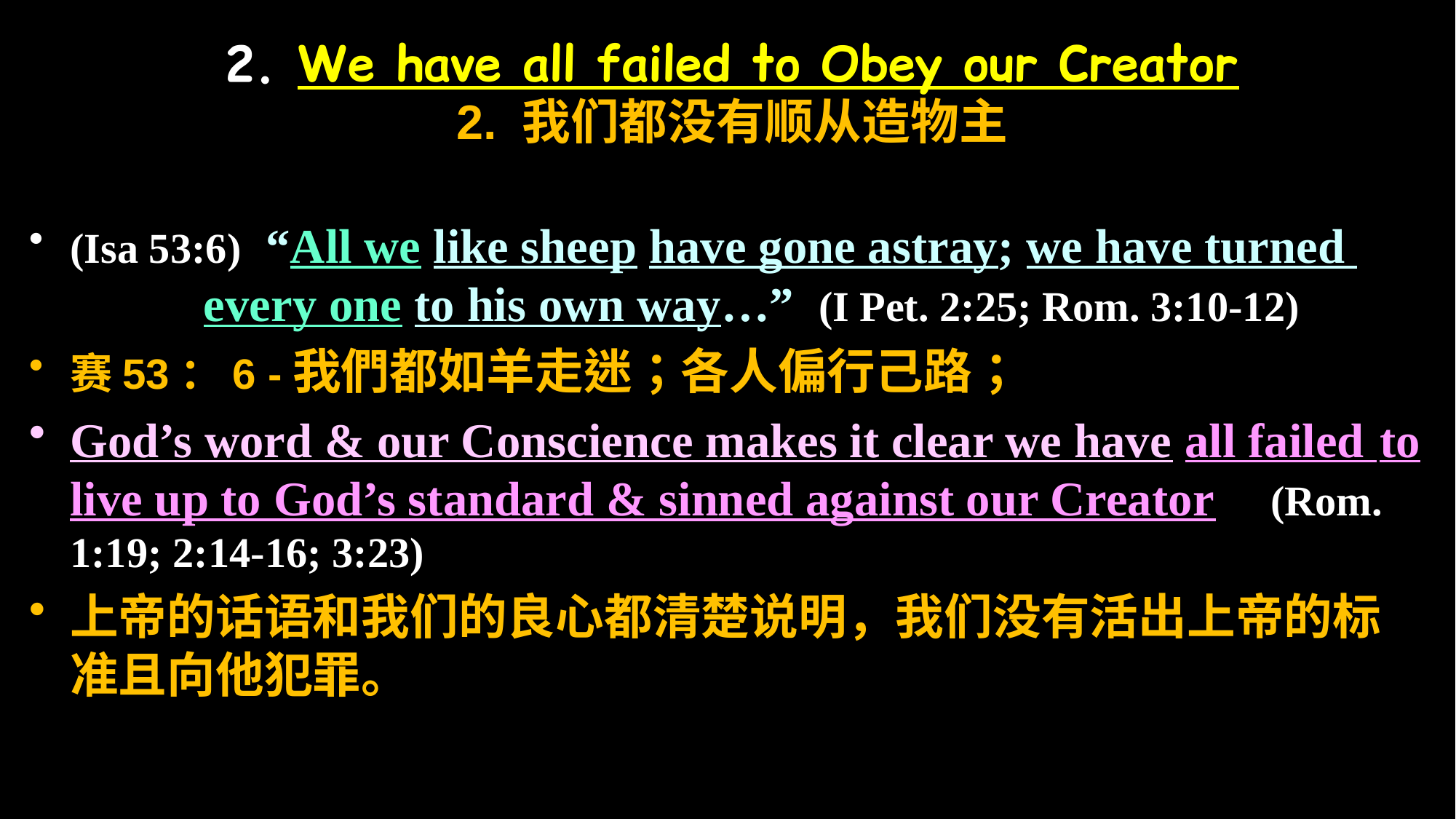

# 2. We have all failed to Obey our Creator 2. 我们都没有顺从造物主
(Isa 53:6)  “All we like sheep have gone astray; we have turned 		  every one to his own way…”  (I Pet. 2:25; Rom. 3:10-12)
赛53：6 -我們都如羊走迷；各人偏行己路；
God’s word & our Conscience makes it clear we have all failed 	to live up to God’s standard & sinned against our Creator 	(Rom. 1:19; 2:14-16; 3:23)
上帝的话语和我们的良心都清楚说明，我们没有活出上帝的标准且向他犯罪。